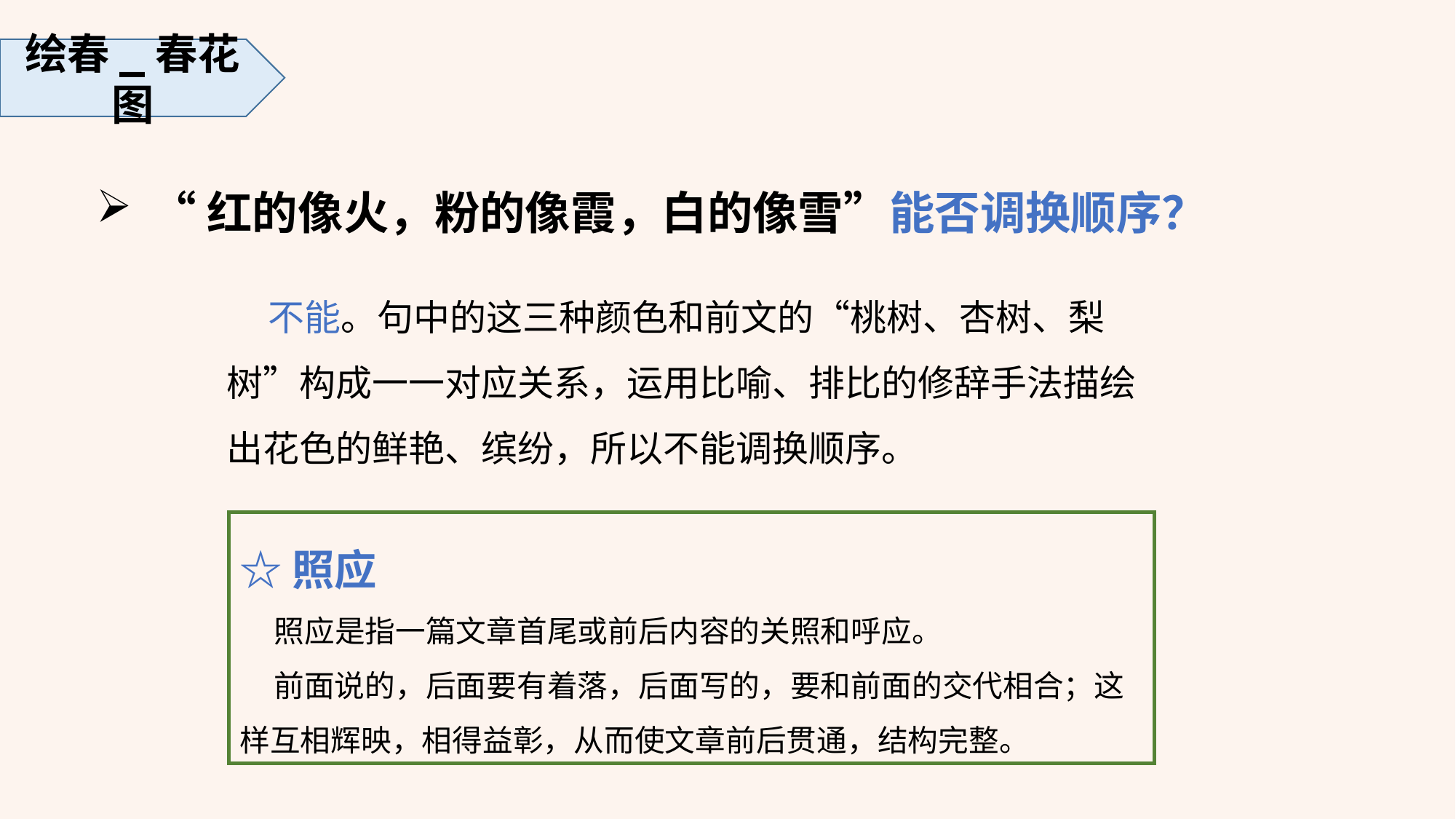

绘春_春花图
“红的像火，粉的像霞，白的像雪”能否调换顺序？
    不能。句中的这三种颜色和前文的“桃树、杏树、梨树”构成一一对应关系，运用比喻、排比的修辞手法描绘出花色的鲜艳、缤纷，所以不能调换顺序。
☆照应
    照应是指一篇文章首尾或前后内容的关照和呼应。
    前面说的，后面要有着落，后面写的，要和前面的交代相合；这样互相辉映，相得益彰，从而使文章前后贯通，结构完整。